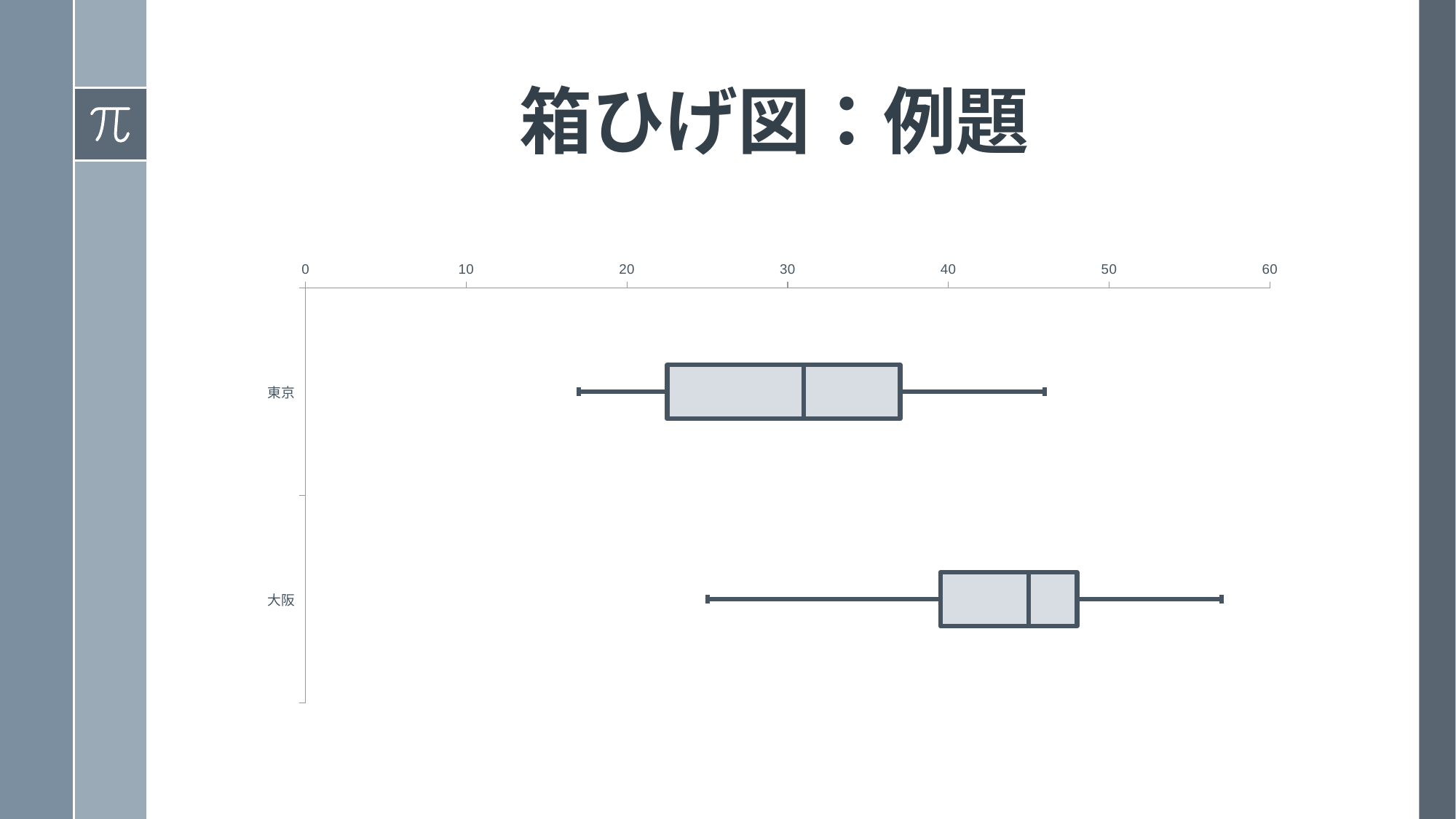

# 箱ひげ図：例題

### Chart

| Category | 箱の境界1 | 中央線 | 箱の境界2 |
|---|---|---|---|
| 東京 | 22.5 | 8.5 | 6.0 |
| 大阪 | 39.5 | 5.5 | 3.0 |